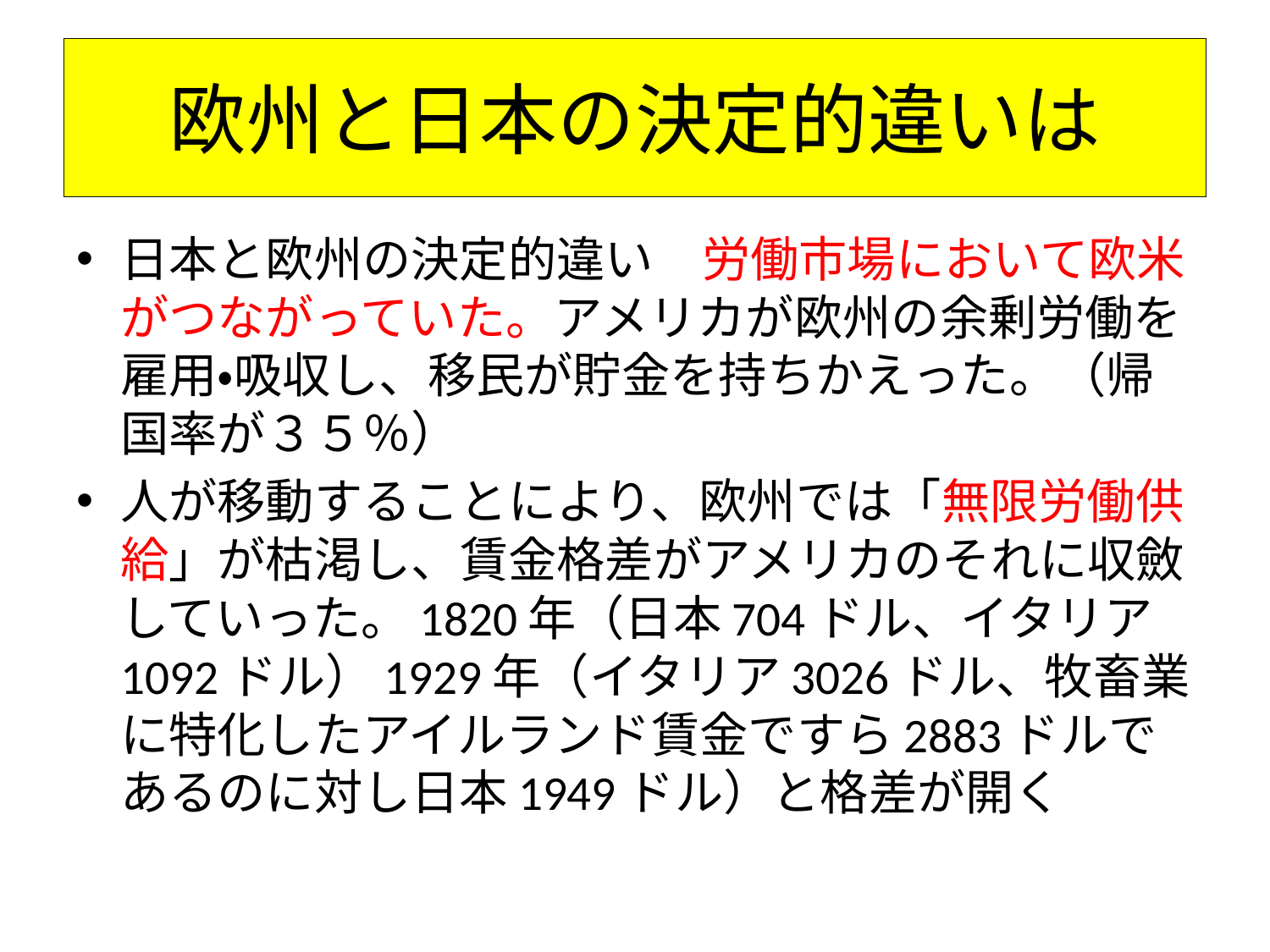

# 欧州と日本の決定的違いは
日本と欧州の決定的違い　労働市場において欧米がつながっていた。アメリカが欧州の余剰労働を雇用・吸収し、移民が貯金を持ちかえった。（帰国率が３５％）
人が移動することにより、欧州では「無限労働供給」が枯渇し、賃金格差がアメリカのそれに収斂していった。1820年（日本704ドル、イタリア1092ドル）1929年（イタリア3026ドル、牧畜業に特化したアイルランド賃金ですら2883ドルであるのに対し日本1949ドル）と格差が開く